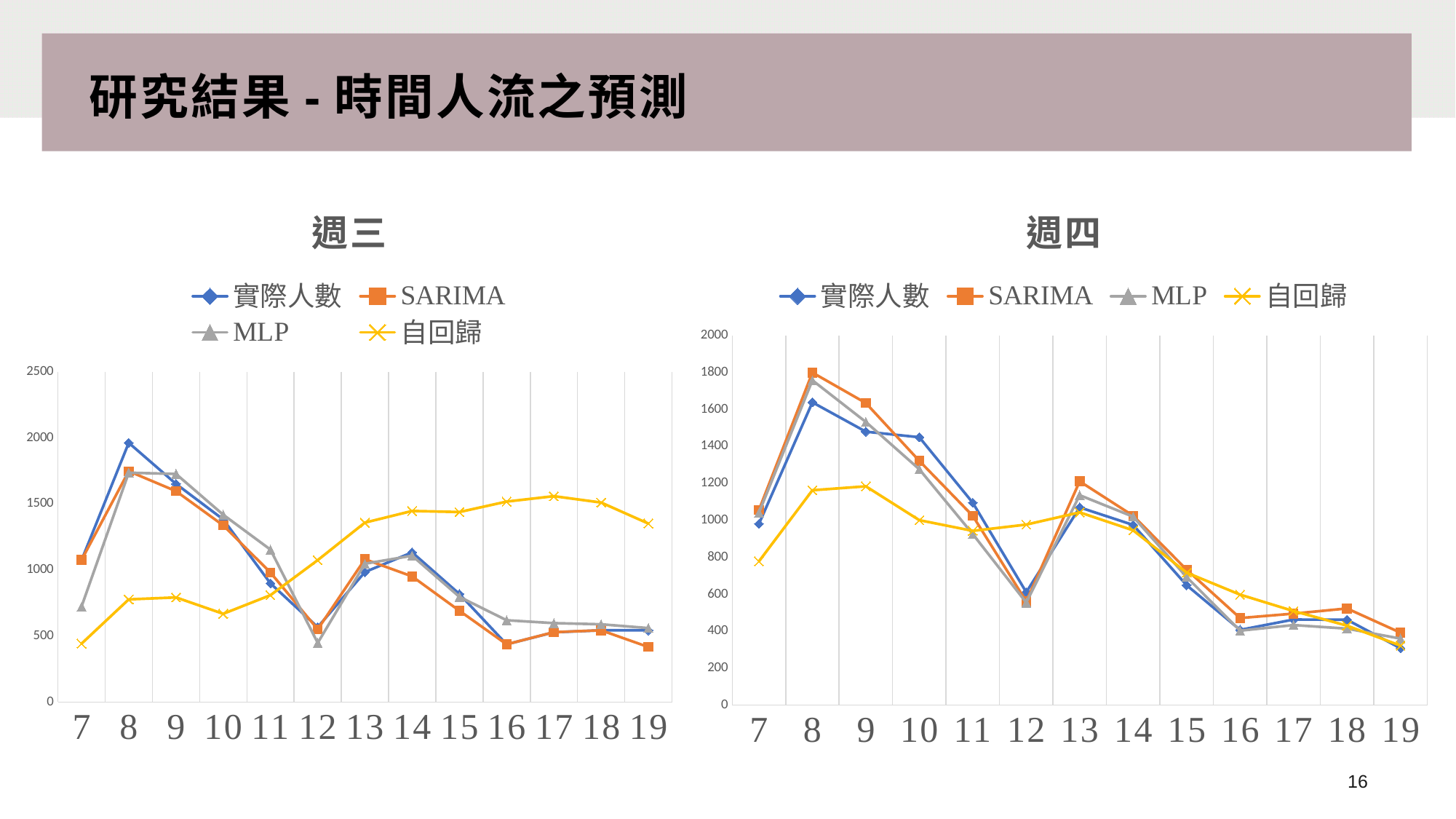

# 研究結果-時間人流之預測

### Chart: 週三

| Category | 實際人數 | SARIMA | MLP | 自回歸 |
|---|---|---|---|---|
| 7 | 1073.0 | 1075.0 | 722.3299 | 442.0 |
| 8 | 1962.0 | 1747.0 | 1735.671 | 777.0 |
| 9 | 1651.0 | 1596.0 | 1726.148 | 792.0 |
| 10 | 1382.0 | 1337.0 | 1417.657 | 668.0 |
| 11 | 898.0 | 980.0 | 1153.589 | 809.0 |
| 12 | 567.0 | 551.0 | 447.719 | 1074.0 |
| 13 | 984.0 | 1081.0 | 1047.152 | 1358.0 |
| 14 | 1133.0 | 951.0 | 1107.443 | 1446.0 |
| 15 | 818.0 | 691.0 | 796.4671 | 1438.0 |
| 16 | 437.0 | 437.0 | 619.1944 | 1517.0 |
| 17 | 528.0 | 529.0 | 597.4702 | 1558.0 |
| 18 | 543.0 | 543.0 | 588.5629 | 1510.0 |
| 19 | 543.0 | 417.0 | 560.1121 | 1351.0 |

### Chart: 週四

| Category | 實際人數 | SARIMA | MLP | 自回歸 |
|---|---|---|---|---|
| 7 | 981.0 | 1056.0 | 1041.305 | 778.0 |
| 8 | 1639.0 | 1800.0 | 1758.022 | 1163.0 |
| 9 | 1480.0 | 1635.0 | 1532.596 | 1184.0 |
| 10 | 1450.0 | 1322.0 | 1276.418 | 1001.0 |
| 11 | 1095.0 | 1024.0 | 925.4067 | 943.0 |
| 12 | 611.0 | 561.0 | 554.5435 | 977.0 |
| 13 | 1070.0 | 1211.0 | 1136.218 | 1043.0 |
| 14 | 975.0 | 1025.0 | 1019.823 | 946.0 |
| 15 | 649.0 | 733.0 | 693.2201 | 717.0 |
| 16 | 407.0 | 471.0 | 402.7594 | 598.0 |
| 17 | 463.0 | 495.0 | 433.1152 | 509.0 |
| 18 | 462.0 | 523.0 | 413.7776 | 430.0 |
| 19 | 308.0 | 392.0 | 359.7805 | 322.0 |
16